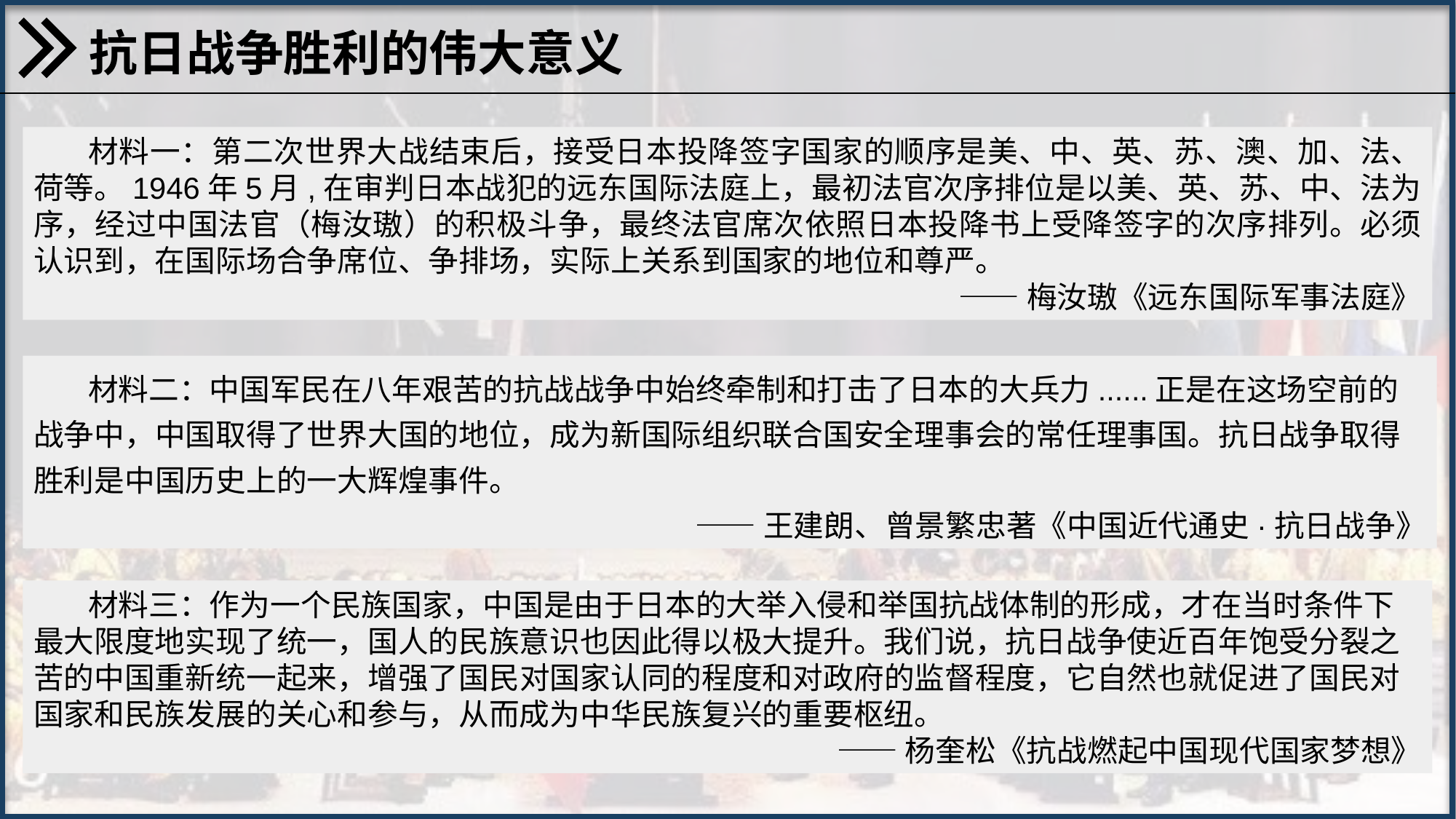

抗日战争胜利的伟大意义

材料一：第二次世界大战结束后，接受日本投降签字国家的顺序是美、中、英、苏、澳、加、法、荷等。1946年5月,在审判日本战犯的远东国际法庭上，最初法官次序排位是以美、英、苏、中、法为序，经过中国法官（梅汝璈）的积极斗争，最终法官席次依照日本投降书上受降签字的次序排列。必须认识到，在国际场合争席位、争排场，实际上关系到国家的地位和尊严。
——梅汝璈《远东国际军事法庭》
材料二：中国军民在八年艰苦的抗战战争中始终牵制和打击了日本的大兵力......正是在这场空前的战争中，中国取得了世界大国的地位，成为新国际组织联合国安全理事会的常任理事国。抗日战争取得胜利是中国历史上的一大辉煌事件。
——王建朗、曾景繁忠著《中国近代通史·抗日战争》
材料三：作为一个民族国家，中国是由于日本的大举入侵和举国抗战体制的形成，才在当时条件下最大限度地实现了统一，国人的民族意识也因此得以极大提升。我们说，抗日战争使近百年饱受分裂之苦的中国重新统一起来，增强了国民对国家认同的程度和对政府的监督程度，它自然也就促进了国民对国家和民族发展的关心和参与，从而成为中华民族复兴的重要枢纽。
——杨奎松《抗战燃起中国现代国家梦想》